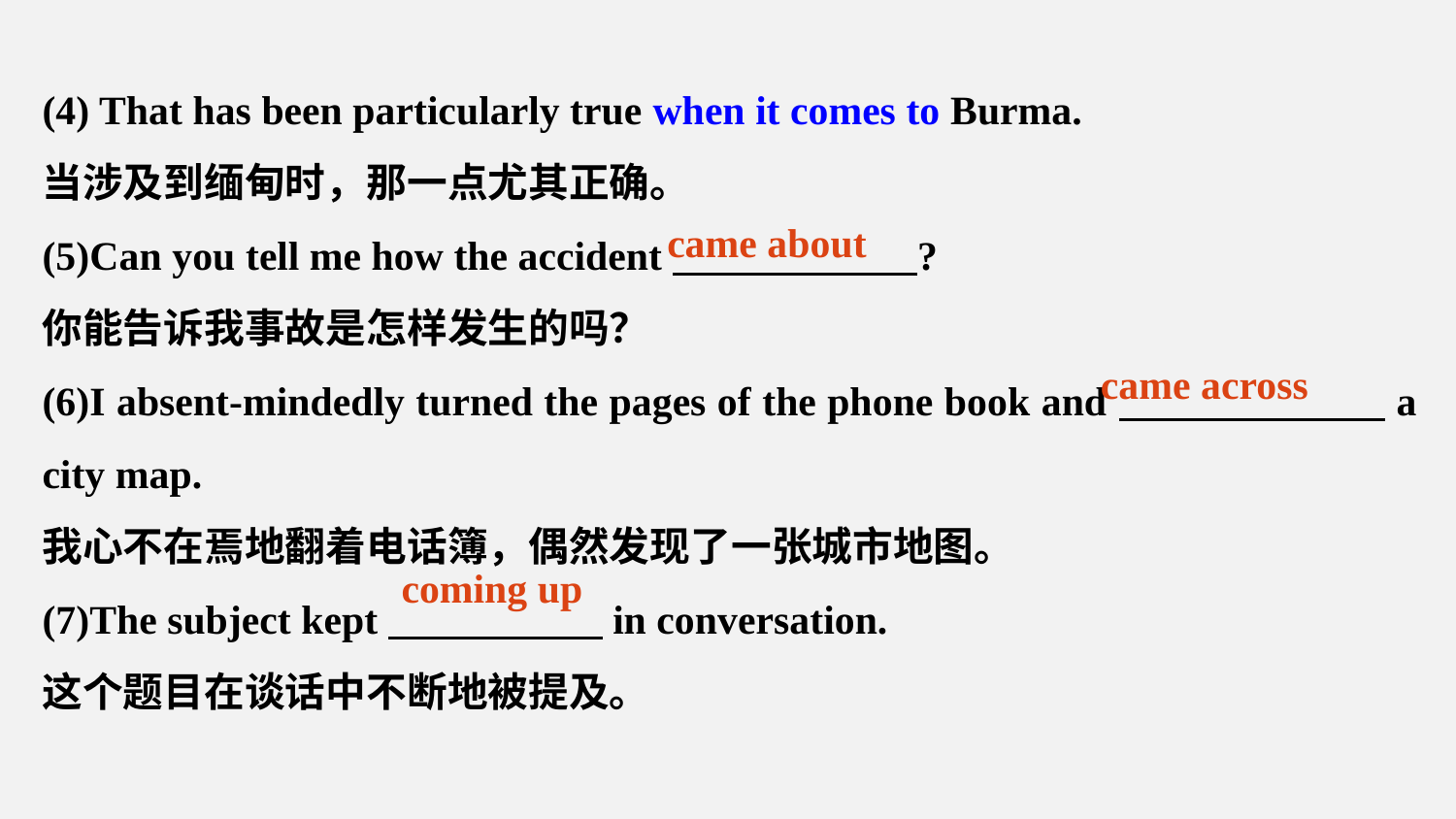

(4) That has been particularly true when it comes to Burma.
当涉及到缅甸时，那一点尤其正确。
(5)Can you tell me how the accident                         ?
你能告诉我事故是怎样发生的吗？
(6)I absent-mindedly turned the pages of the phone book and                          a city map.
我心不在焉地翻着电话簿，偶然发现了一张城市地图。
(7)The subject kept                       in conversation.
这个题目在谈话中不断地被提及。
came about
came across
coming up